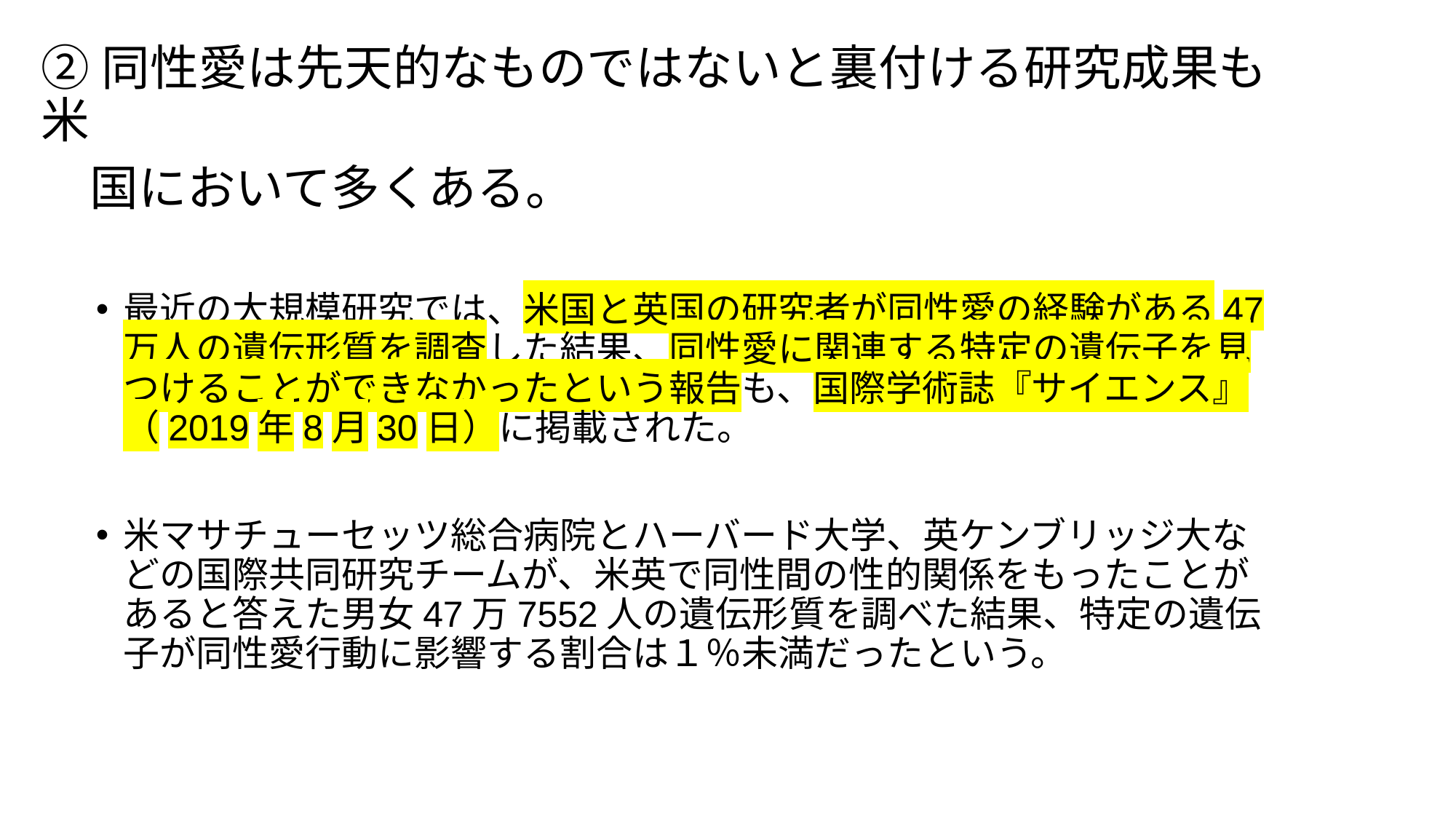

②同性愛は先天的なものではないと裏付ける研究成果も米
　国において多くある。

最近の大規模研究では、米国と英国の研究者が同性愛の経験がある47万人の遺伝形質を調査した結果、同性愛に関連する特定の遺伝子を見つけることができなかったという報告も、国際学術誌『サイエンス』（2019年8月30日）に掲載された。

米マサチューセッツ総合病院とハーバード大学、英ケンブリッジ大などの国際共同研究チームが、米英で同性間の性的関係をもったことがあると答えた男女47万7552人の遺伝形質を調べた結果、特定の遺伝子が同性愛行動に影響する割合は１％未満だったという。